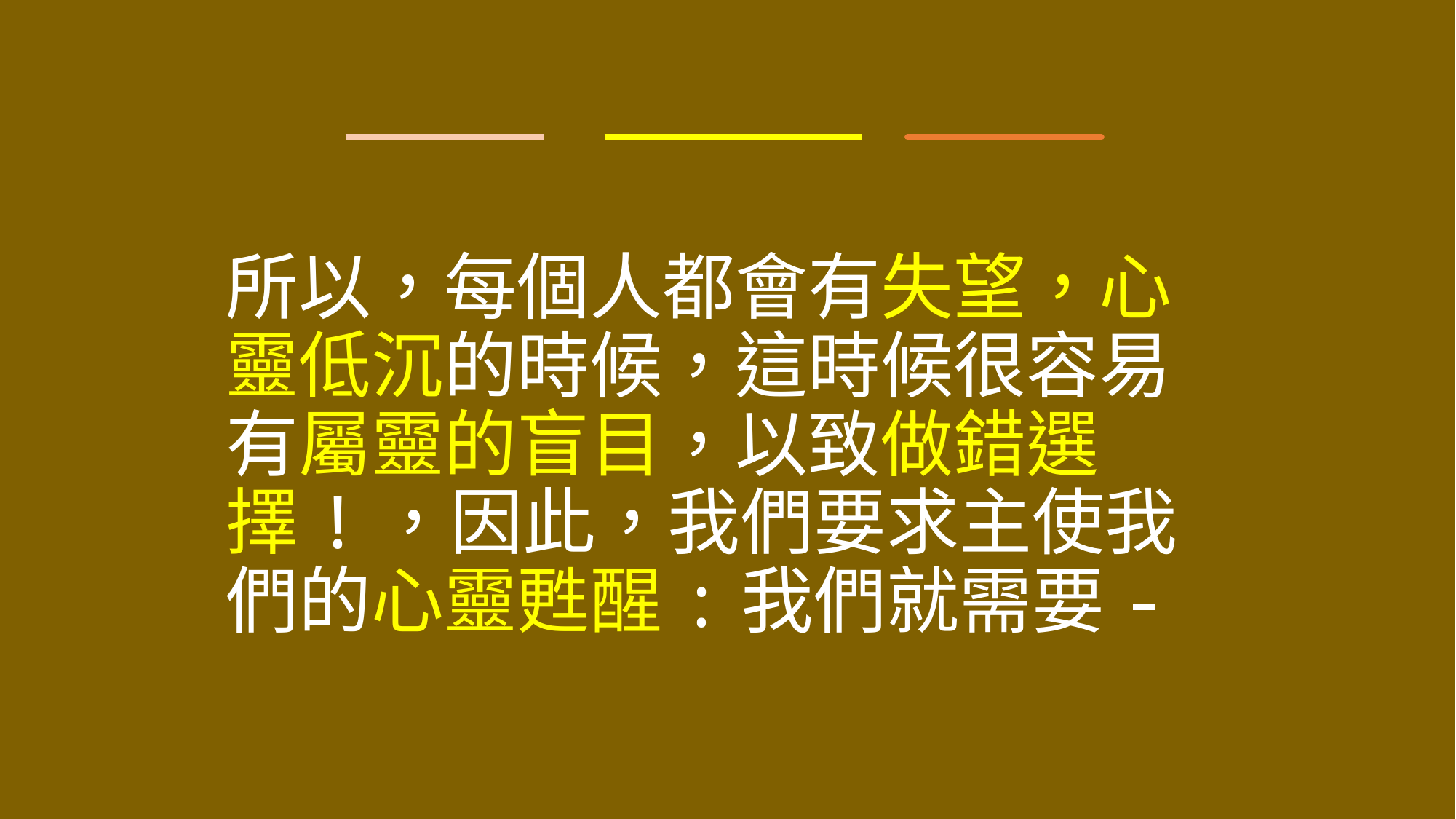

所以，每個人都會有失望，心靈低沉的時候，這時候很容易有屬靈的盲目，以致做錯選擇!，因此，我們要求主使我們的心靈甦醒:我們就需要-